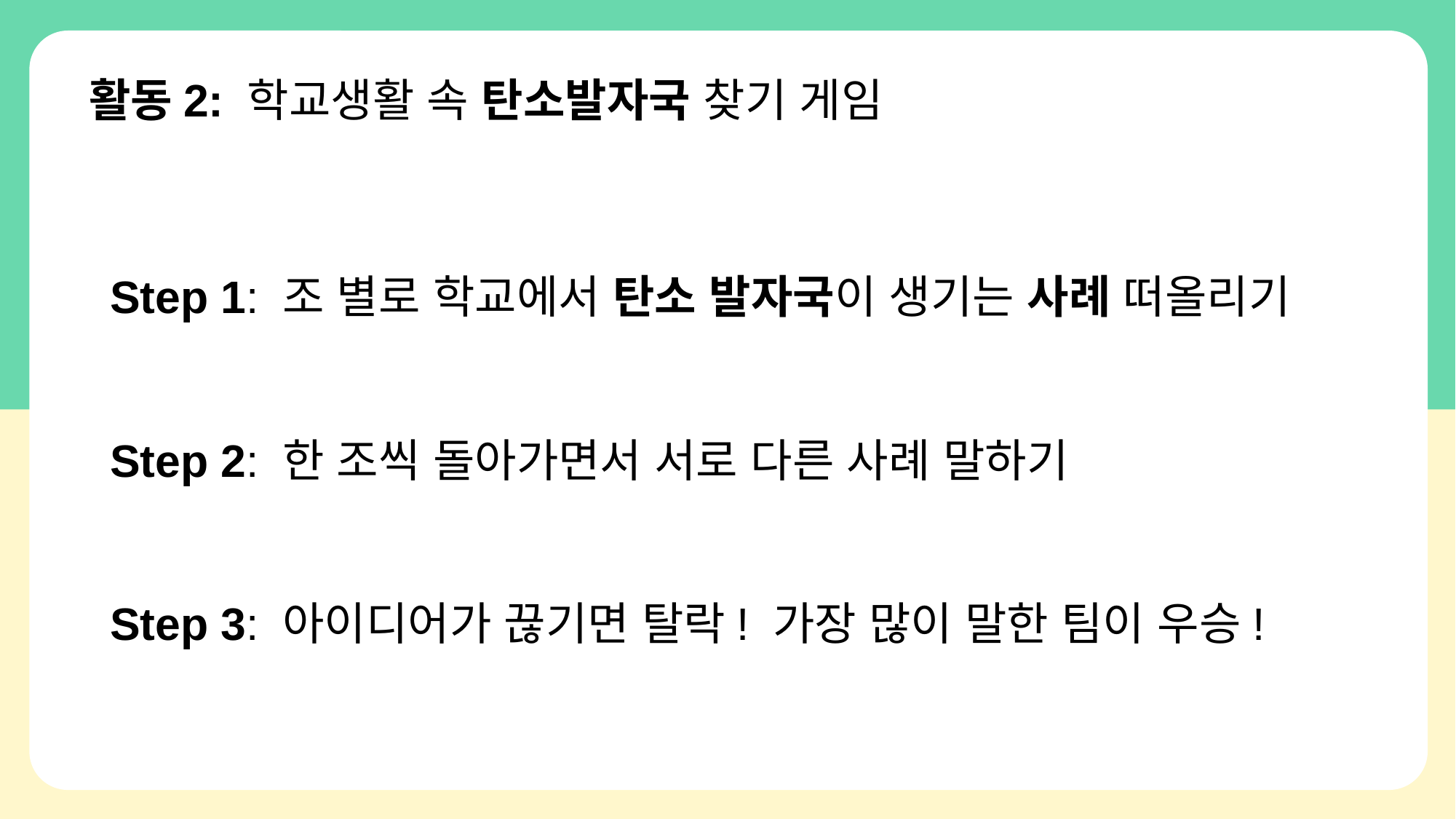

# 활동2: 학교생활 속 탄소발자국 찾기 게임
Step 1: 조 별로 학교에서 탄소 발자국이 생기는 사례 떠올리기

Step 2: 한 조씩 돌아가면서 서로 다른 사례 말하기

Step 3: 아이디어가 끊기면 탈락! 가장 많이 말한 팀이 우승!